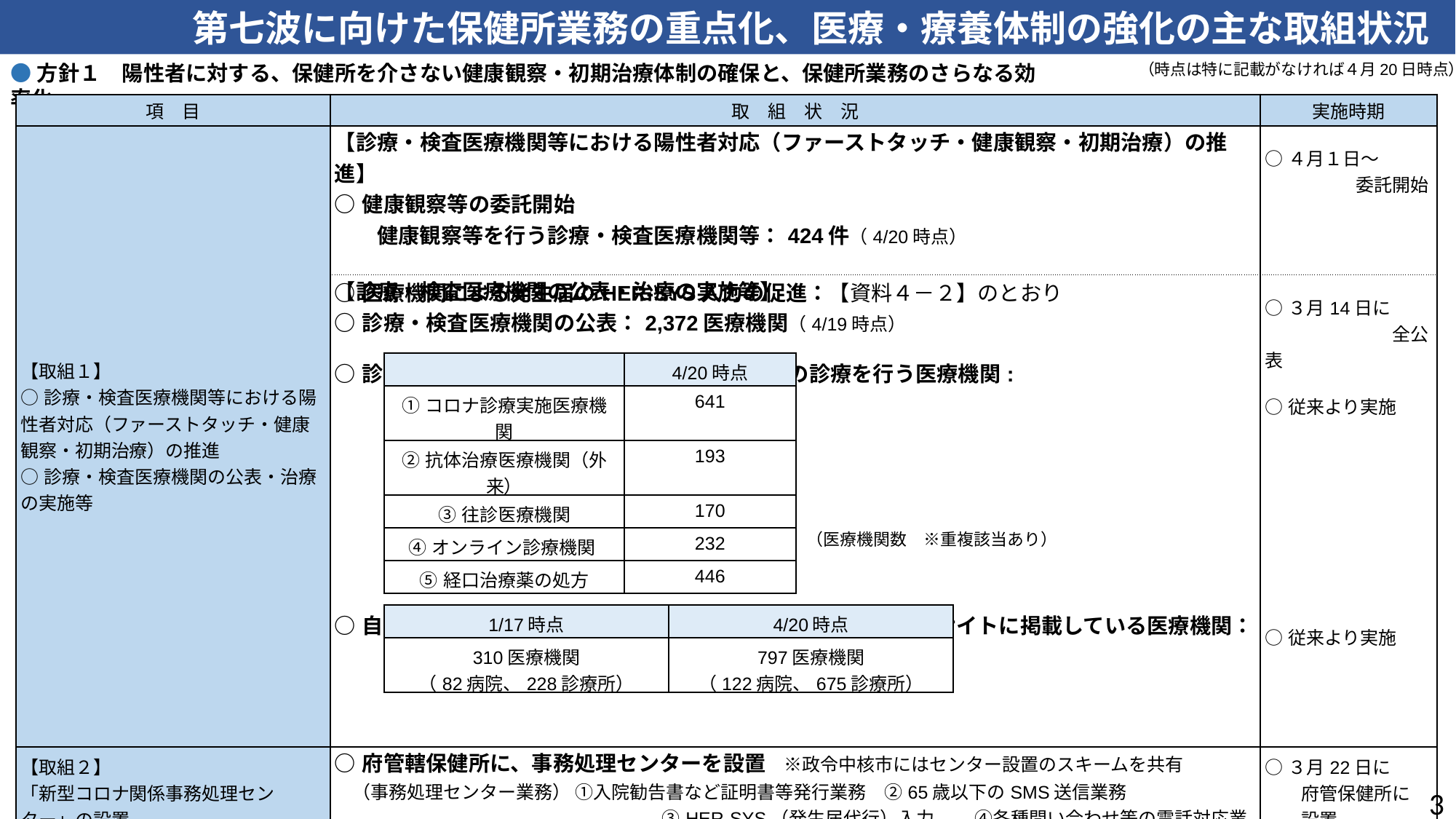

第七波に向けた保健所業務の重点化、医療・療養体制の強化の主な取組状況
（時点は特に記載がなければ４月20日時点）
●方針１　陽性者に対する、保健所を介さない健康観察・初期治療体制の確保と、保健所業務のさらなる効率化
| 項　目 | 取　組　状　況 | 実施時期 |
| --- | --- | --- |
| 【取組１】 ○診療・検査医療機関等における陽性者対応（ファーストタッチ・健康観察・初期治療）の推進 ○診療・検査医療機関の公表・治療の実施等 | 【診療・検査医療機関等における陽性者対応（ファーストタッチ・健康観察・初期治療）の推進】 ○健康観察等の委託開始 　　健康観察等を行う診療・検査医療機関等：424件（4/20時点）　　　　　　　　　　　　　　　　　　　　　　　　　　　　　　　　　　　　　　 ○医療機関による発生届のHER-SYS入力の促進：【資料４－２】のとおり | ○４月１日～ 　　　　　委託開始 |
|  | 【診療・検査医療機関の公表・治療の実施等】 ○診療・検査医療機関の公表：2,372医療機関（4/19時点） ○診療・検査医療機関のうち、自宅療養者等への診療を行う医療機関: 　　　　 　　　　　　　 ○自宅療養者への診療を行う医療機関として、自宅療養者支援サイトに掲載している医療機関： | ○３月14日に 　　　　　　　全公表 ○従来より実施 ○従来より実施 |
| 【取組２】 「新型コロナ関係事務処理センター」の設置 | ○府管轄保健所に、事務処理センターを設置　※政令中核市にはセンター設置のスキームを共有 　（事務処理センター業務） ①入院勧告書など証明書等発行業務　②65歳以下のSMS送信業務 　　　　　　　　　　　　　　　　　　③HER-SYS（発生届代行）入力　　 ④各種問い合わせ等の電話対応業務 | ○３月22日に 　　府管保健所に 　　設置 |
|  | 4/20時点 |
| --- | --- |
| ①コロナ診療実施医療機関 | 641 |
| ②抗体治療医療機関（外来） | 193 |
| ③往診医療機関 | 170 |
| ④オンライン診療機関 | 232 |
| ⑤経口治療薬の処方 | 446 |
（医療機関数　※重複該当あり）
| 1/17時点 | 4/20時点 |
| --- | --- |
| 310医療機関 （82病院、228診療所） | 797医療機関 （122病院、675診療所） |
3